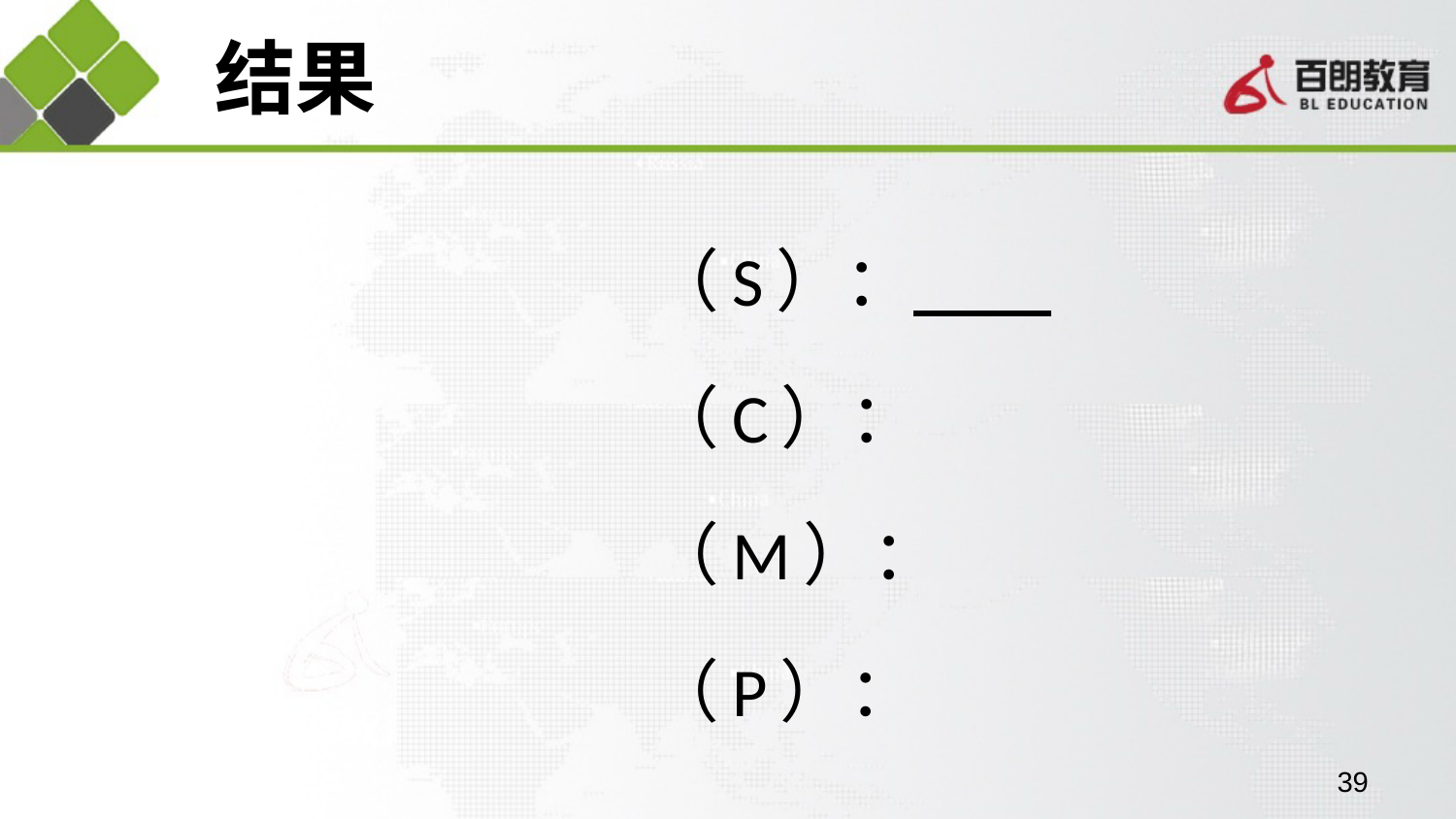

# 结果
（S）：
（C）：
（M）：
（P）：
39